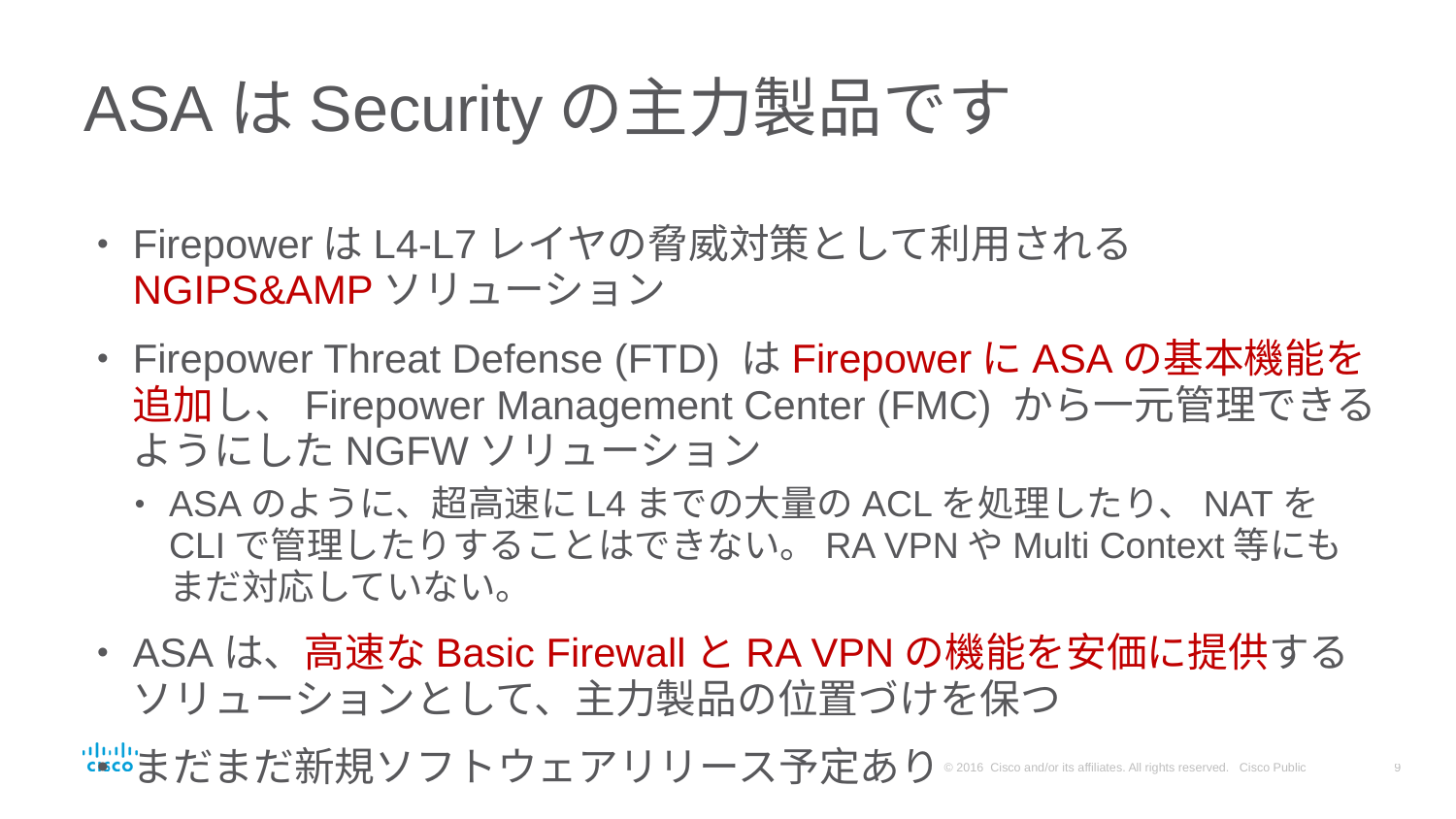

# ASAはSecurityの主力製品です
FirepowerはL4-L7レイヤの脅威対策として利用されるNGIPS&AMPソリューション
Firepower Threat Defense (FTD) はFirepowerにASAの基本機能を追加し、Firepower Management Center (FMC) から一元管理できるようにしたNGFWソリューション
ASAのように、超高速にL4までの大量のACLを処理したり、NATをCLIで管理したりすることはできない。RA VPNやMulti Context等にもまだ対応していない。
ASAは、高速なBasic FirewallとRA VPNの機能を安価に提供するソリューションとして、主力製品の位置づけを保つ
まだまだ新規ソフトウェアリリース予定あり